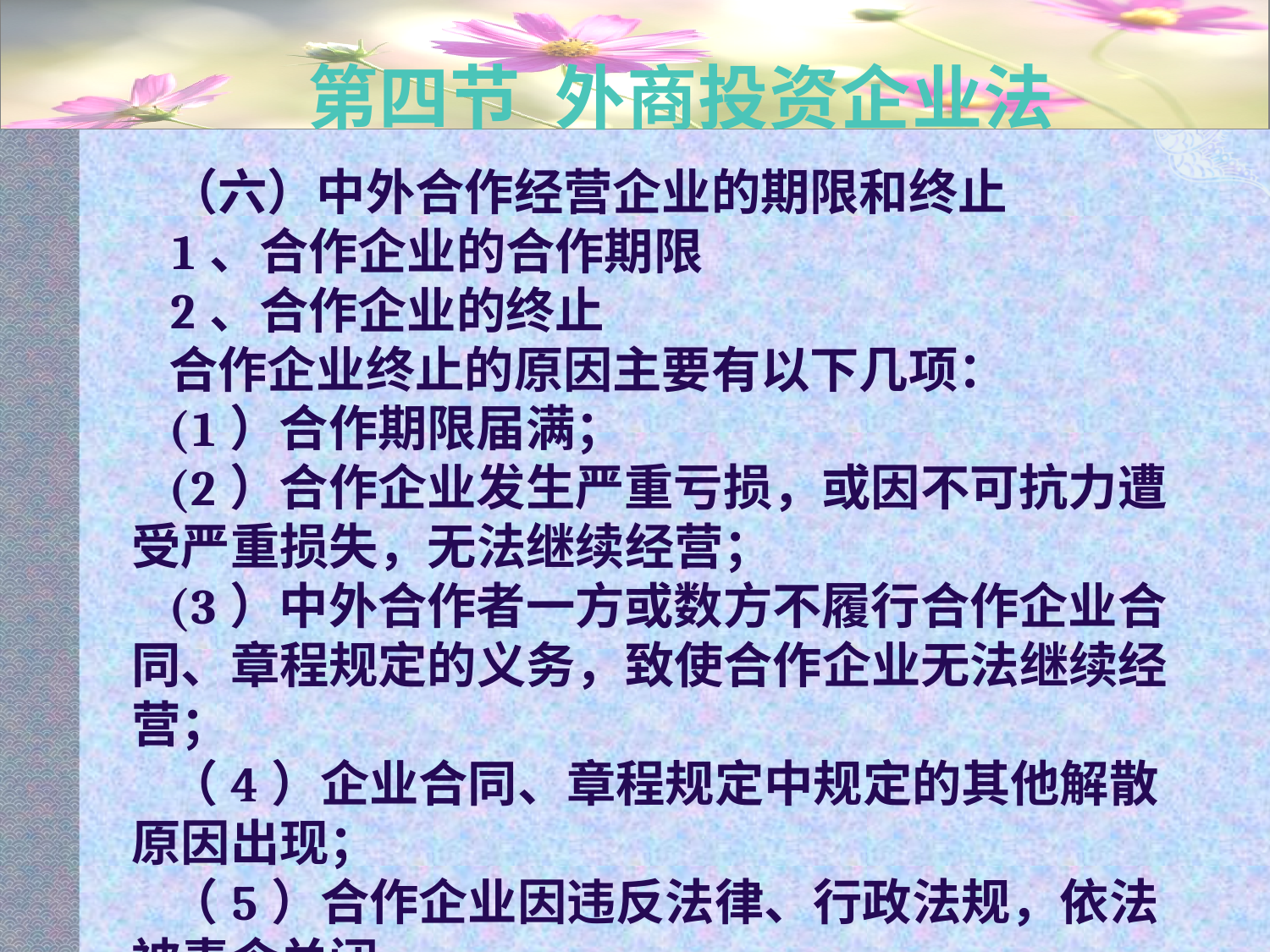

# 第四节  外商投资企业法
（六）中外合作经营企业的期限和终止
1、合作企业的合作期限
2、合作企业的终止
合作企业终止的原因主要有以下几项：
(1）合作期限届满；
(2）合作企业发生严重亏损，或因不可抗力遭受严重损失，无法继续经营；
(3）中外合作者一方或数方不履行合作企业合同、章程规定的义务，致使合作企业无法继续经营；
（4）企业合同、章程规定中规定的其他解散原因出现；
（5）合作企业因违反法律、行政法规，依法被责令关闭。